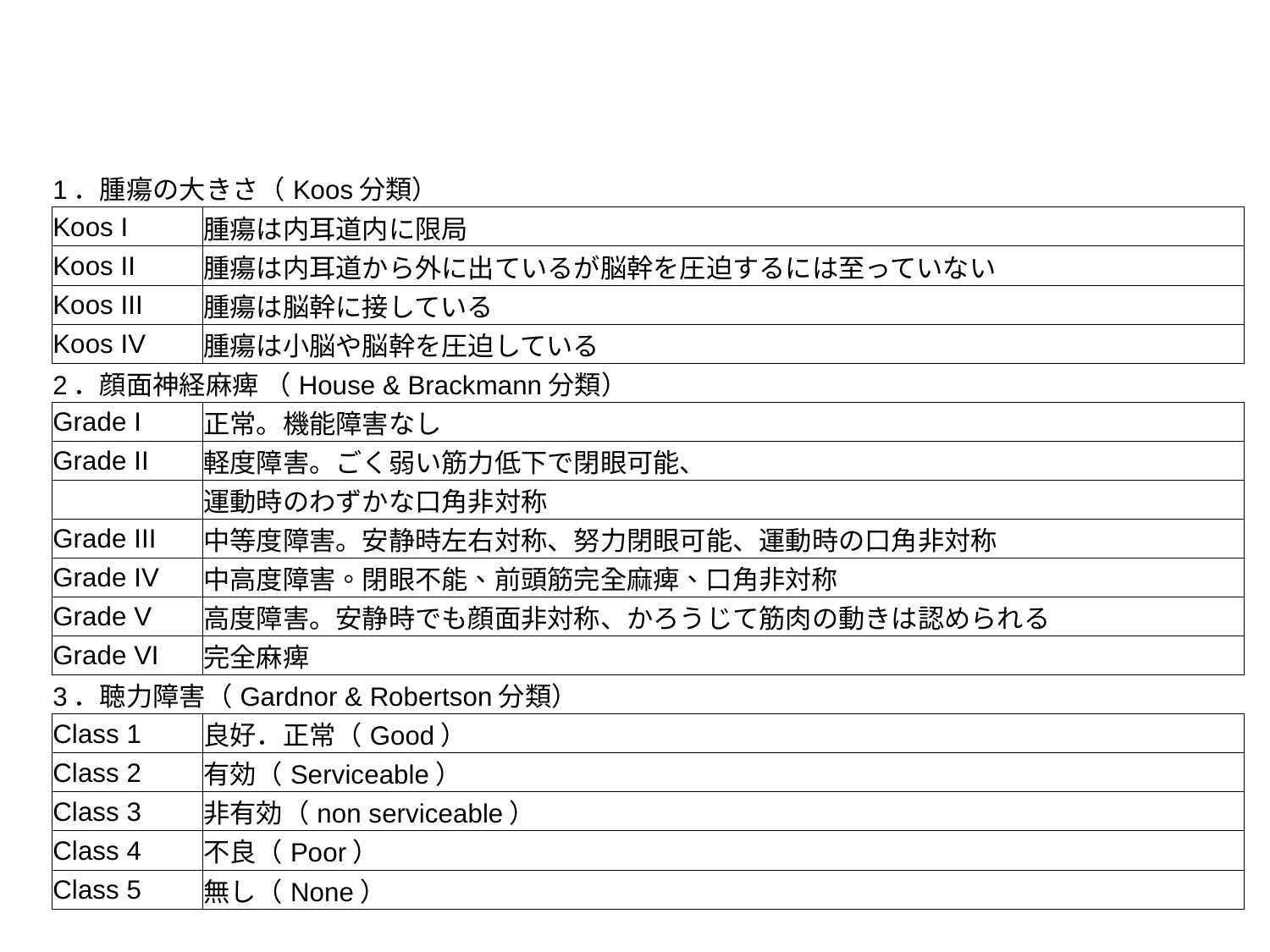

| 1．腫瘍の大きさ（Koos分類） |  |
| --- | --- |
| Koos I | 腫瘍は内耳道内に限局 |
| Koos II | 腫瘍は内耳道から外に出ているが脳幹を圧迫するには至っていない |
| Koos III | 腫瘍は脳幹に接している |
| Koos IV | 腫瘍は小脳や脳幹を圧迫している |
| 2．顔面神経麻痺 （House & Brackmann分類） |  |
| Grade I | 正常。機能障害なし |
| Grade II | 軽度障害。ごく弱い筋力低下で閉眼可能、 |
|  | 運動時のわずかな口角非対称 |
| Grade III | 中等度障害。安静時左右対称、努力閉眼可能、運動時の口角非対称 |
| Grade IV | 中高度障害。閉眼不能、前頭筋完全麻痺、口角非対称 |
| Grade V | 高度障害。安静時でも顔面非対称、かろうじて筋肉の動きは認められる |
| Grade VI | 完全麻痺 |
| 3．聴力障害（Gardnor & Robertson分類） |  |
| Class 1 | 良好．正常（Good） |
| Class 2 | 有効（Serviceable） |
| Class 3 | 非有効（non serviceable） |
| Class 4 | 不良（Poor） |
| Class 5 | 無し（None） |